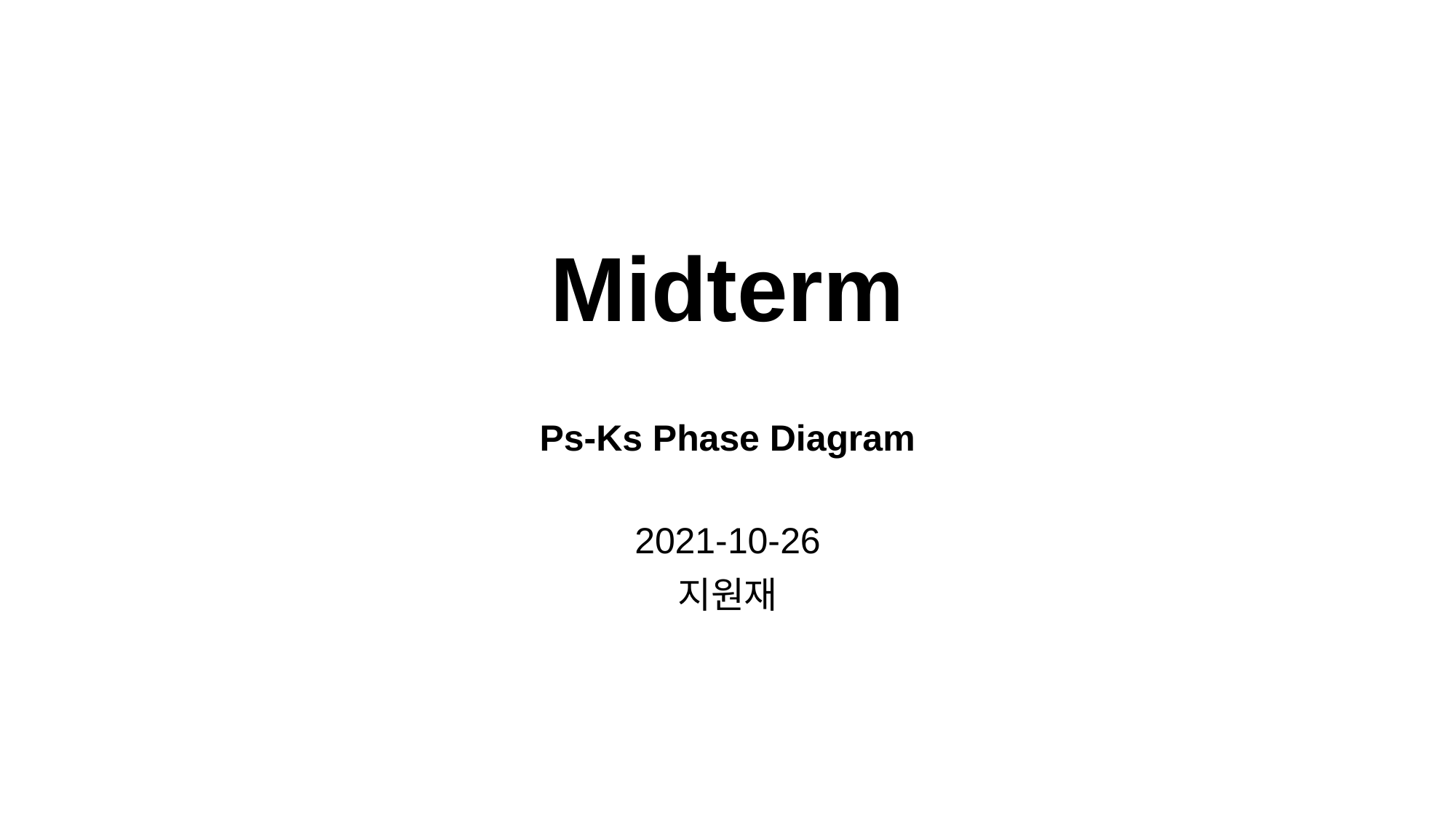

# Midterm
Ps-Ks Phase Diagram
2021-10-26
지원재